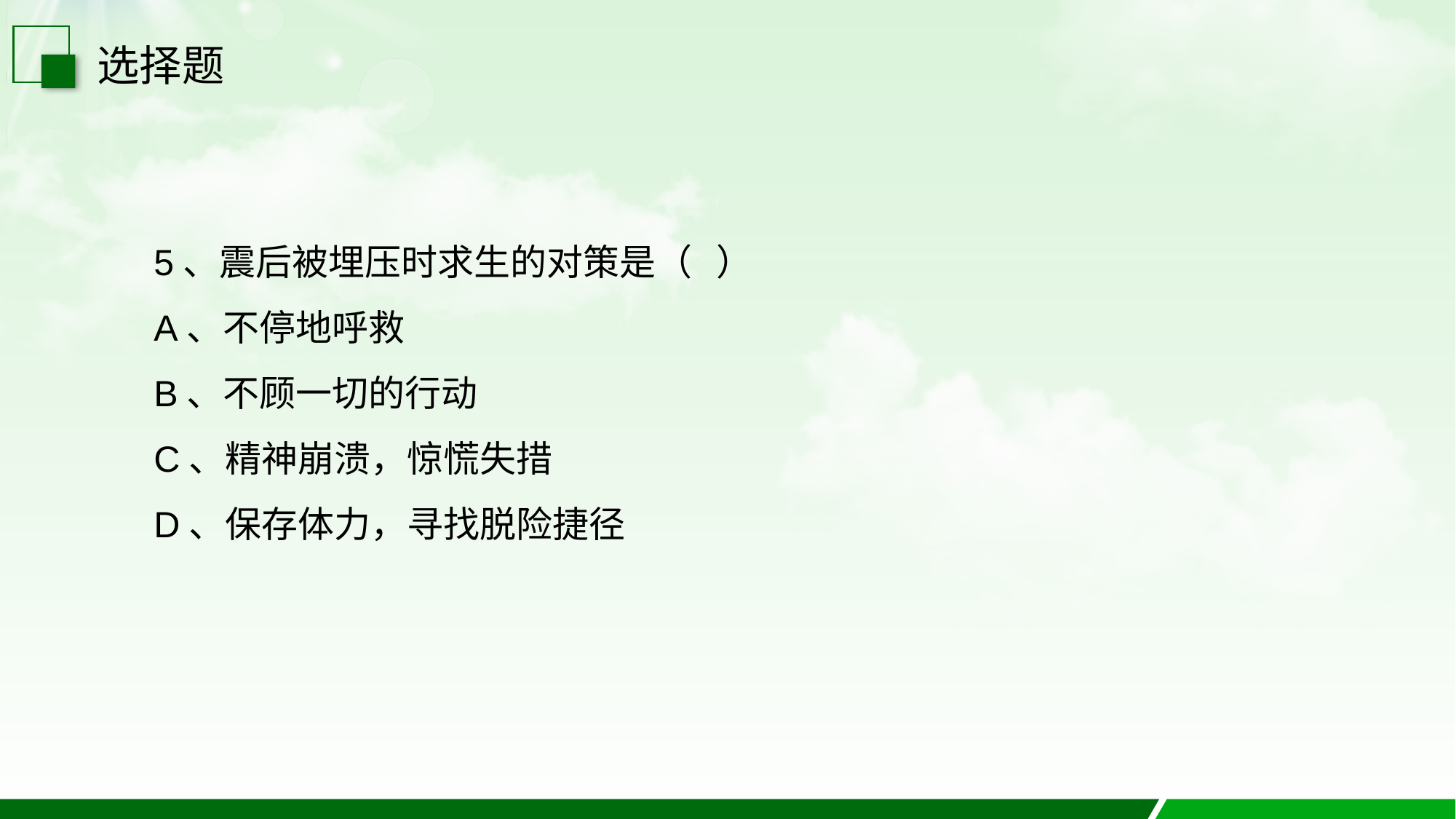

选择题
5、震后被埋压时求生的对策是（   ）
A、不停地呼救
B、不顾一切的行动
C、精神崩溃，惊慌失措
D、保存体力，寻找脱险捷径